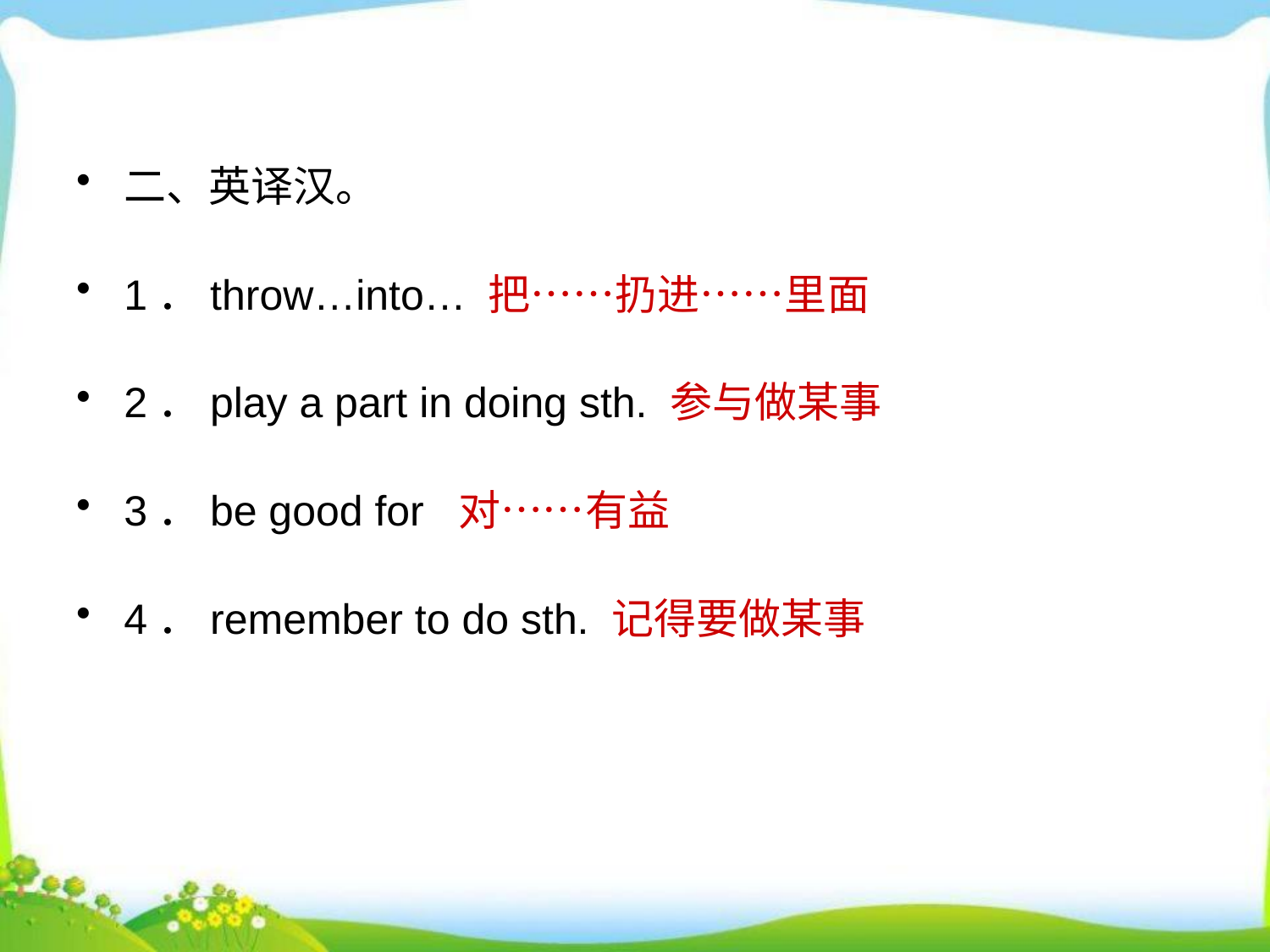

二、英译汉。

1．throw…into… 把……扔进……里面

2．play a part in doing sth. 参与做某事

3．be good for  对……有益

4．remember to do sth. 记得要做某事